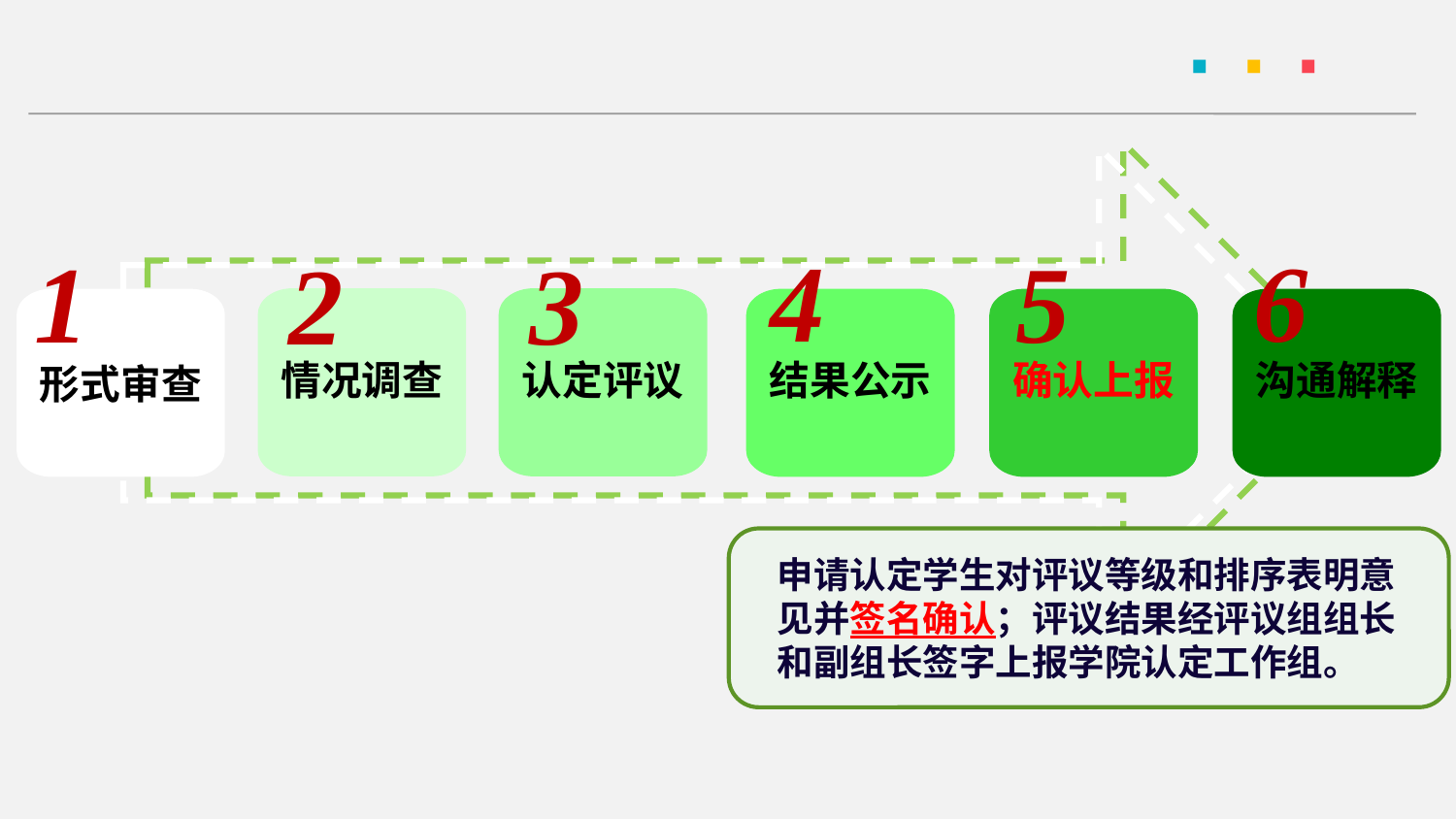

4
6
1
5
2
3
情况调查
认定评议
形式审查
结果公示
确认上报
沟通解释

申请认定学生对评议等级和排序表明意见并签名确认；评议结果经评议组组长和副组长签字上报学院认定工作组。